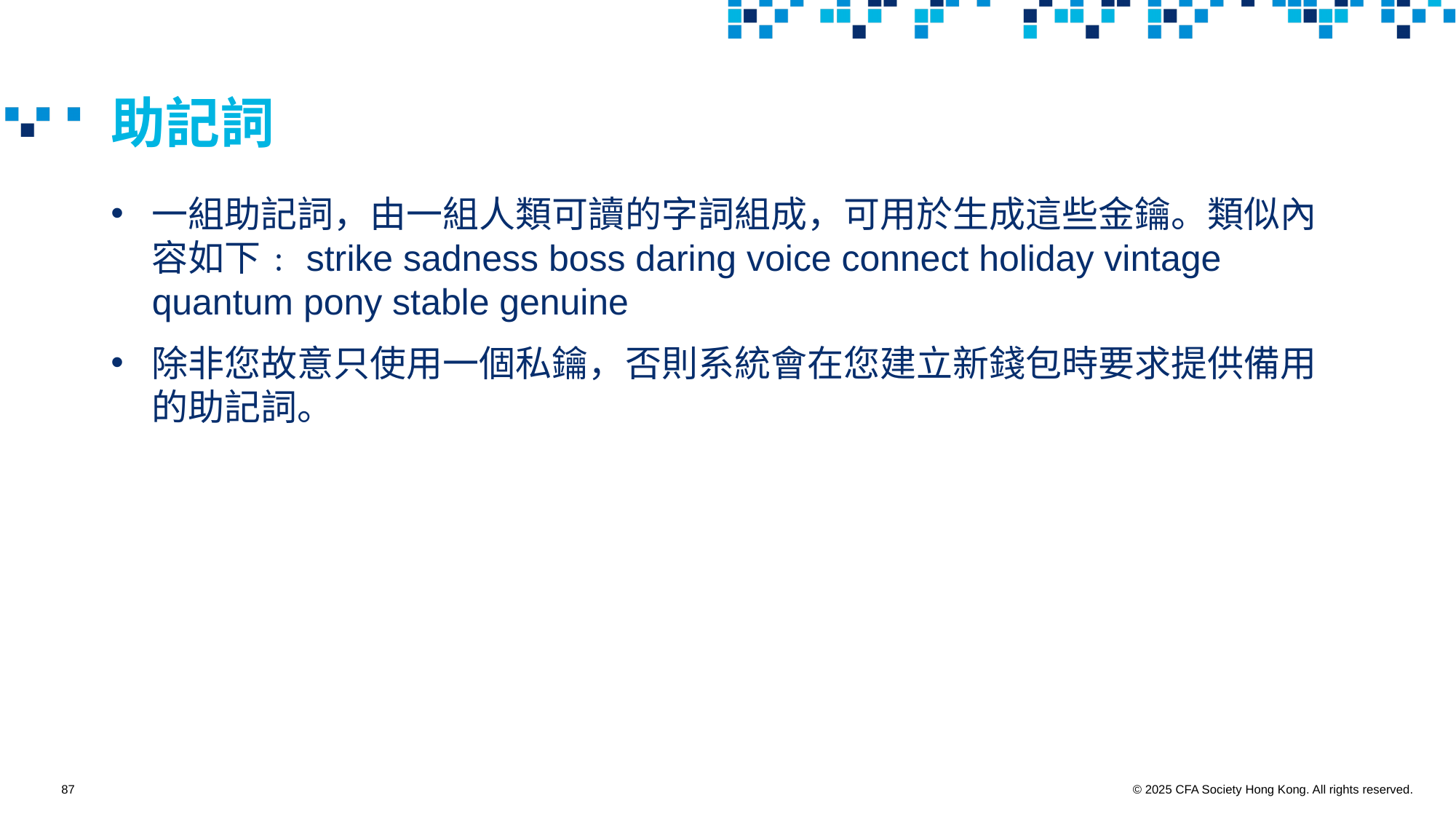

# 助記詞
一組助記詞，由一組人類可讀的字詞組成，可用於生成這些金鑰。類似內容如下﹕strike sadness boss daring voice connect holiday vintage quantum pony stable genuine
除非您故意只使用一個私鑰，否則系統會在您建立新錢包時要求提供備用的助記詞。

87
© 2025 CFA Society Hong Kong. All rights reserved.